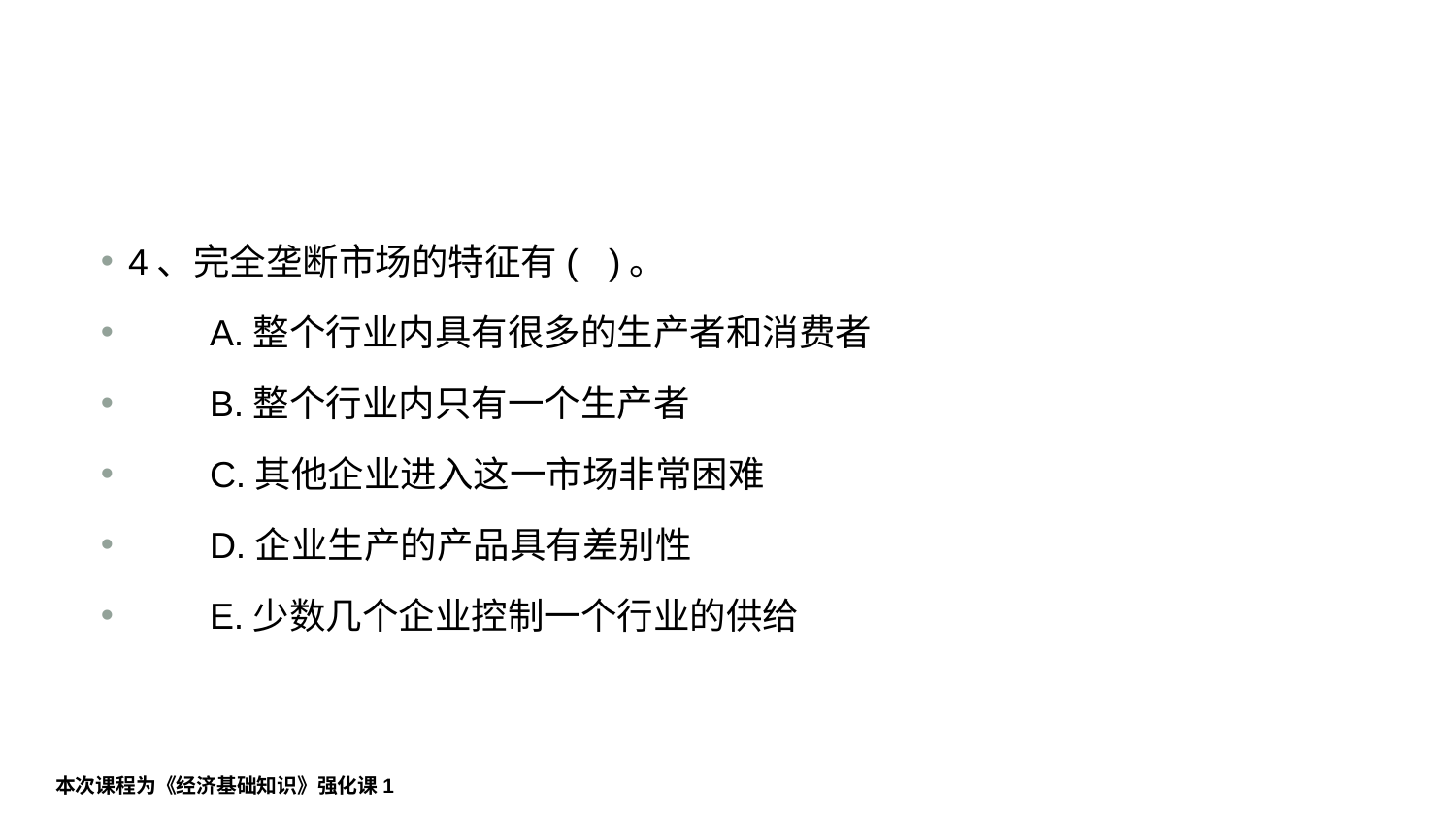

#
4、完全垄断市场的特征有(   )。
　　A.整个行业内具有很多的生产者和消费者
　　B.整个行业内只有一个生产者
　　C.其他企业进入这一市场非常困难
　　D.企业生产的产品具有差别性
　　E.少数几个企业控制一个行业的供给